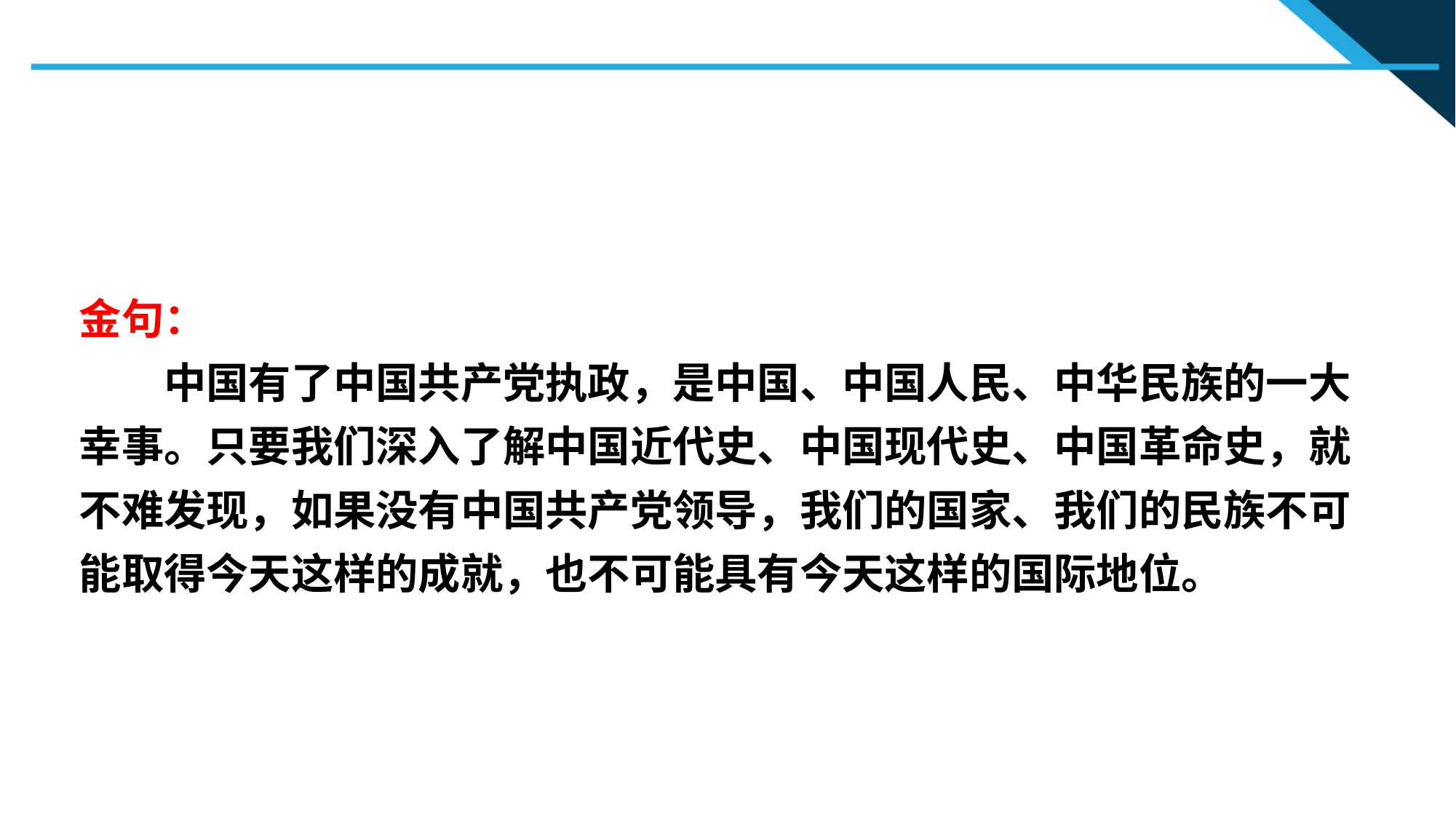

金句：
　　中国有了中国共产党执政，是中国、中国人民、中华民族的一大幸事。只要我们深入了解中国近代史、中国现代史、中国革命史，就不难发现，如果没有中国共产党领导，我们的国家、我们的民族不可能取得今天这样的成就，也不可能具有今天这样的国际地位。